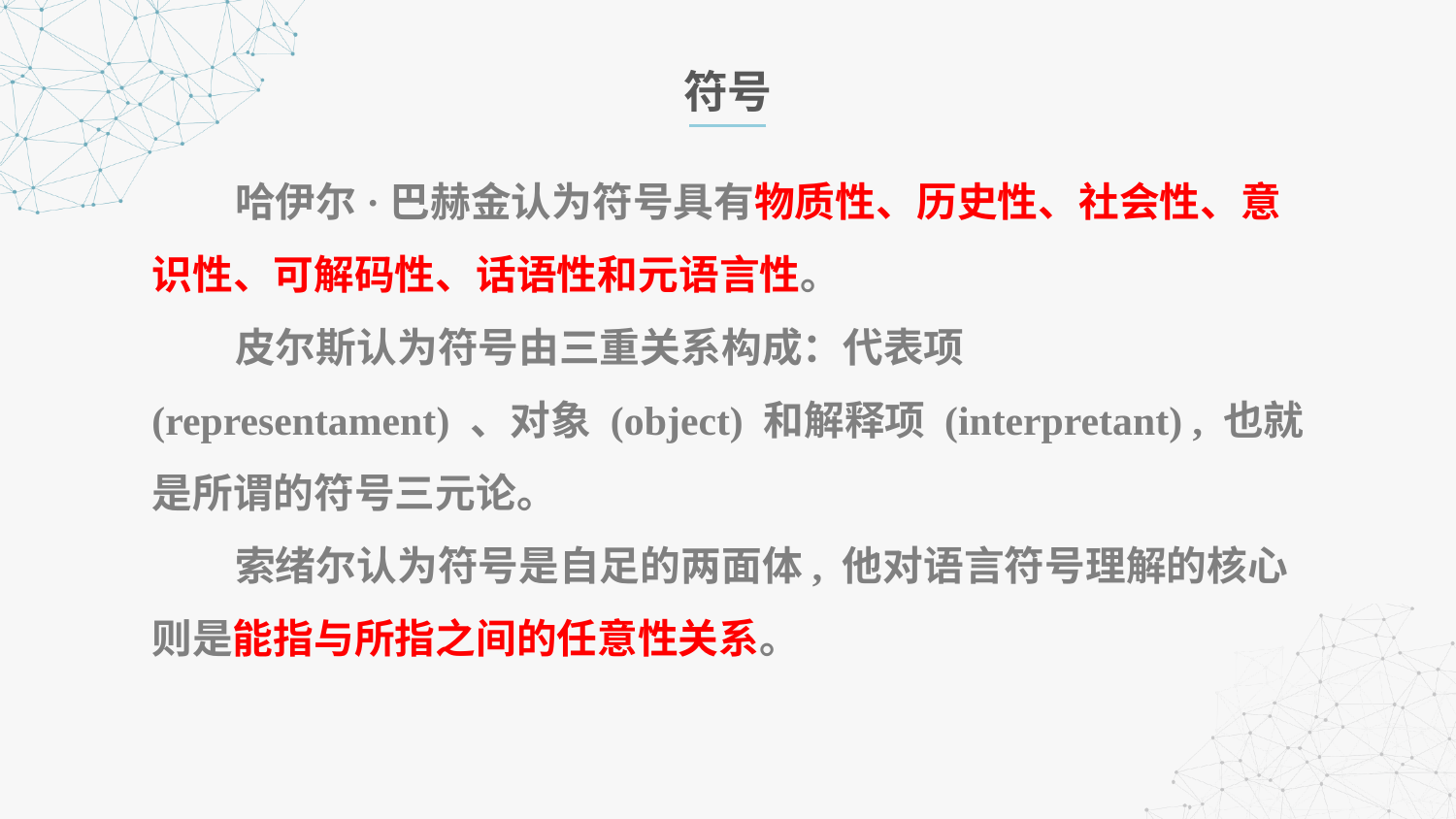

符号
        哈伊尔·巴赫金认为符号具有物质性、历史性、社会性、意识性、可解码性、话语性和元语言性。
        皮尔斯认为符号由三重关系构成：代表项(representament) 、对象 (object) 和解释项 (interpretant) , 也就是所谓的符号三元论。
        索绪尔认为符号是自足的两面体, 他对语言符号理解的核心则是能指与所指之间的任意性关系。